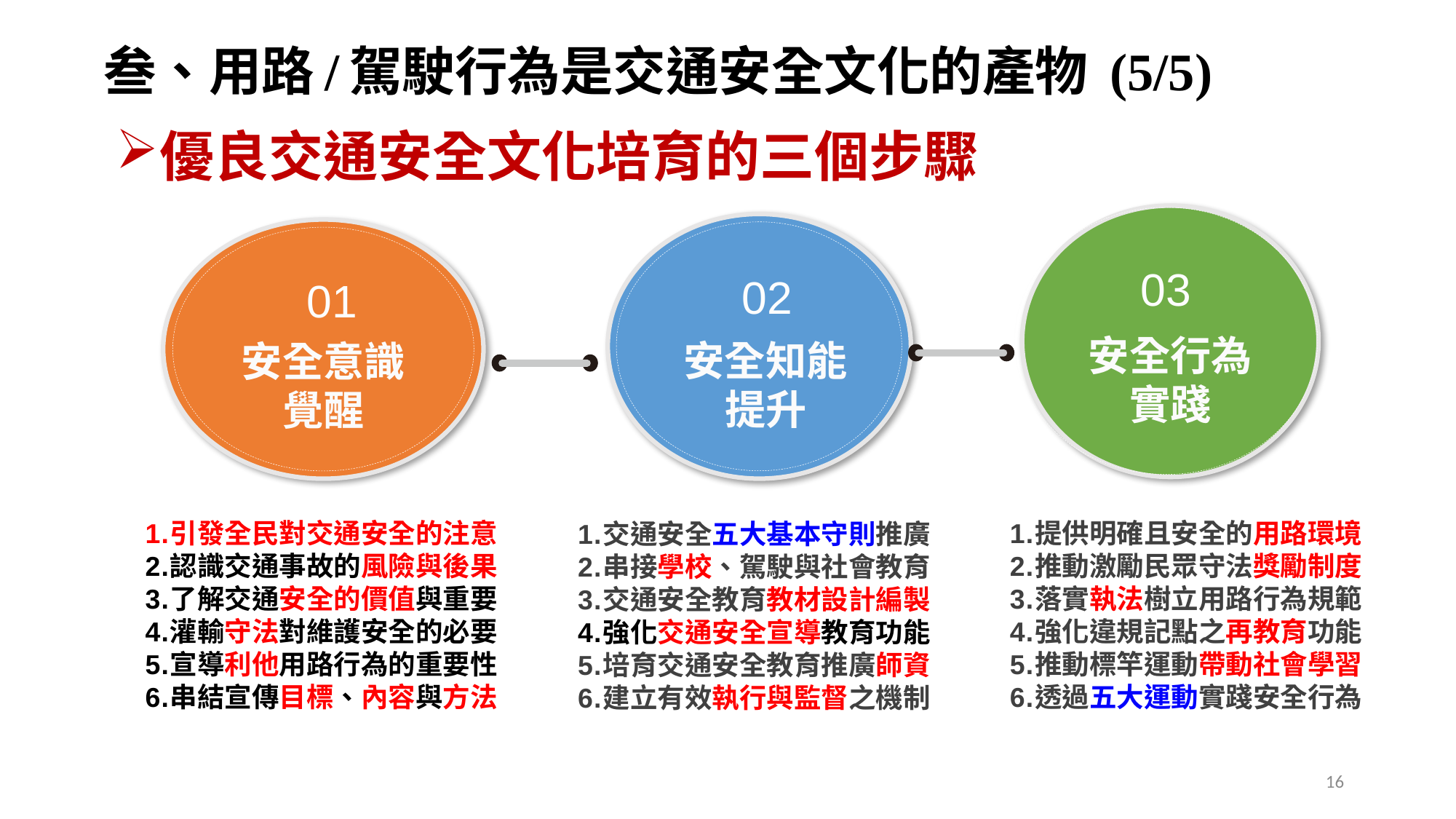

# 叁、用路/駕駛行為是交通安全文化的產物 (5/5)
優良交通安全文化培育的三個步驟

03
安全行為
實踐

02
安全知能
提升

01
安全意識
覺醒

引發全民對交通安全的注意
認識交通事故的風險與後果
了解交通安全的價值與重要
灌輸守法對維護安全的必要
宣導利他用路行為的重要性
串結宣傳目標、內容與方法
提供明確且安全的用路環境
推動激勵民眾守法獎勵制度
落實執法樹立用路行為規範
強化違規記點之再教育功能
推動標竿運動帶動社會學習
透過五大運動實踐安全行為
交通安全五大基本守則推廣
串接學校、駕駛與社會教育
交通安全教育教材設計編製
強化交通安全宣導教育功能
培育交通安全教育推廣師資
建立有效執行與監督之機制
16